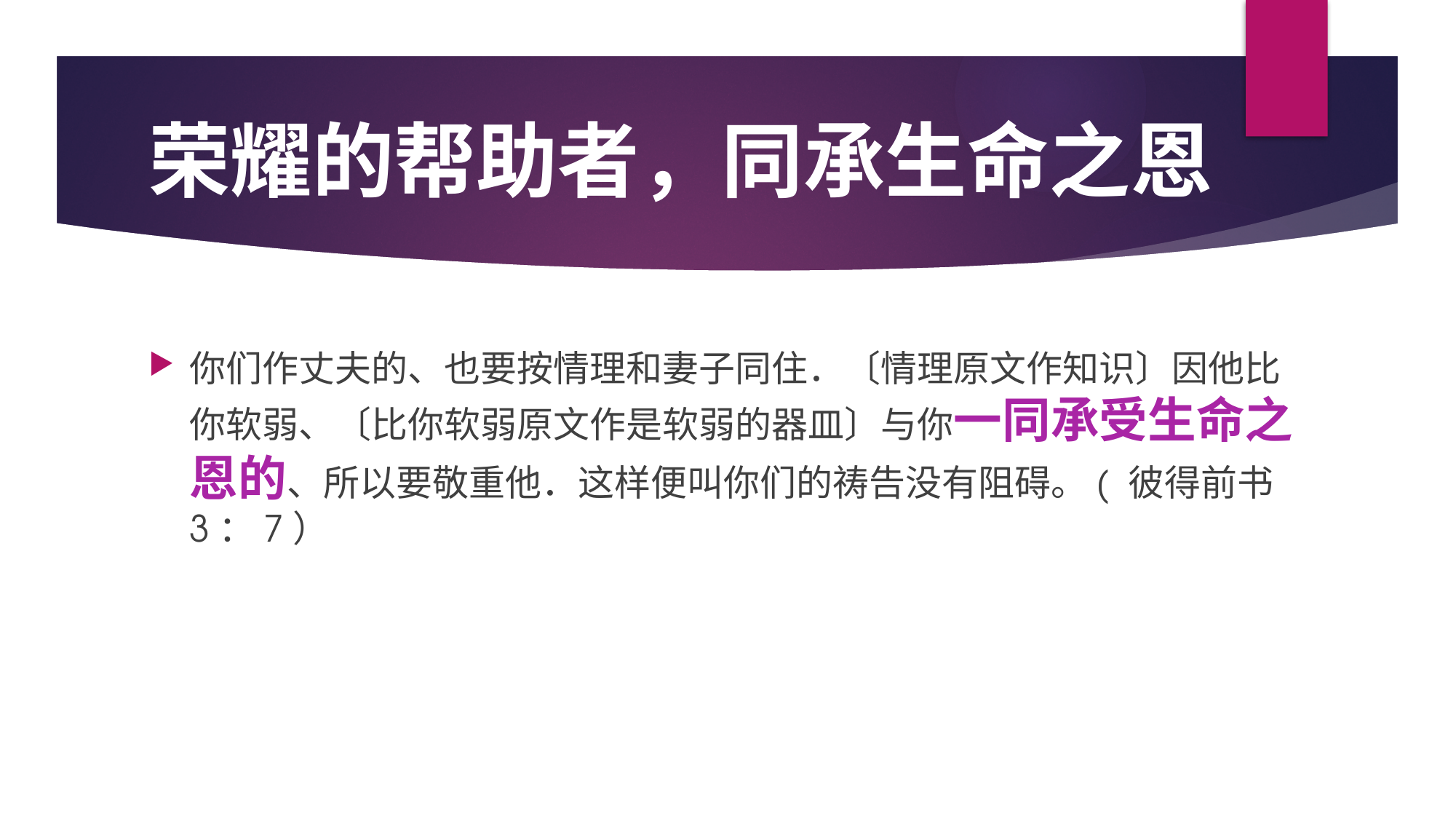

# 荣耀的帮助者，同承生命之恩
你们作丈夫的、也要按情理和妻子同住．〔情理原文作知识〕因他比你软弱、〔比你软弱原文作是软弱的器皿〕与你一同承受生命之恩的、所以要敬重他．这样便叫你们的祷告没有阻碍。( 彼得前书3：7）